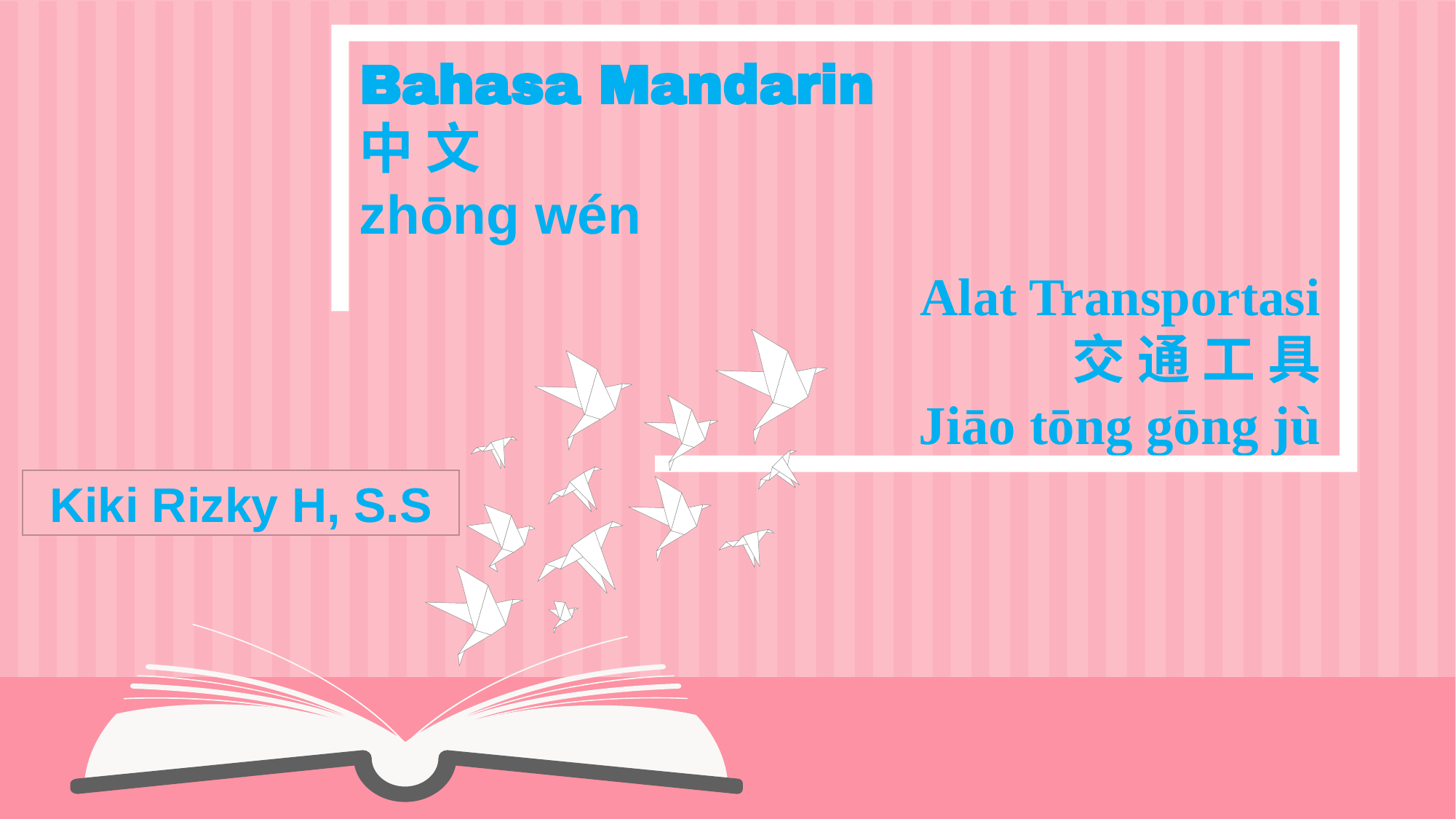

Bahasa Mandarin
中 文
zhōng wén
Alat Transportasi
交 通 工 具
Jiāo tōng gōng jù

Kiki Rizky H, S.S